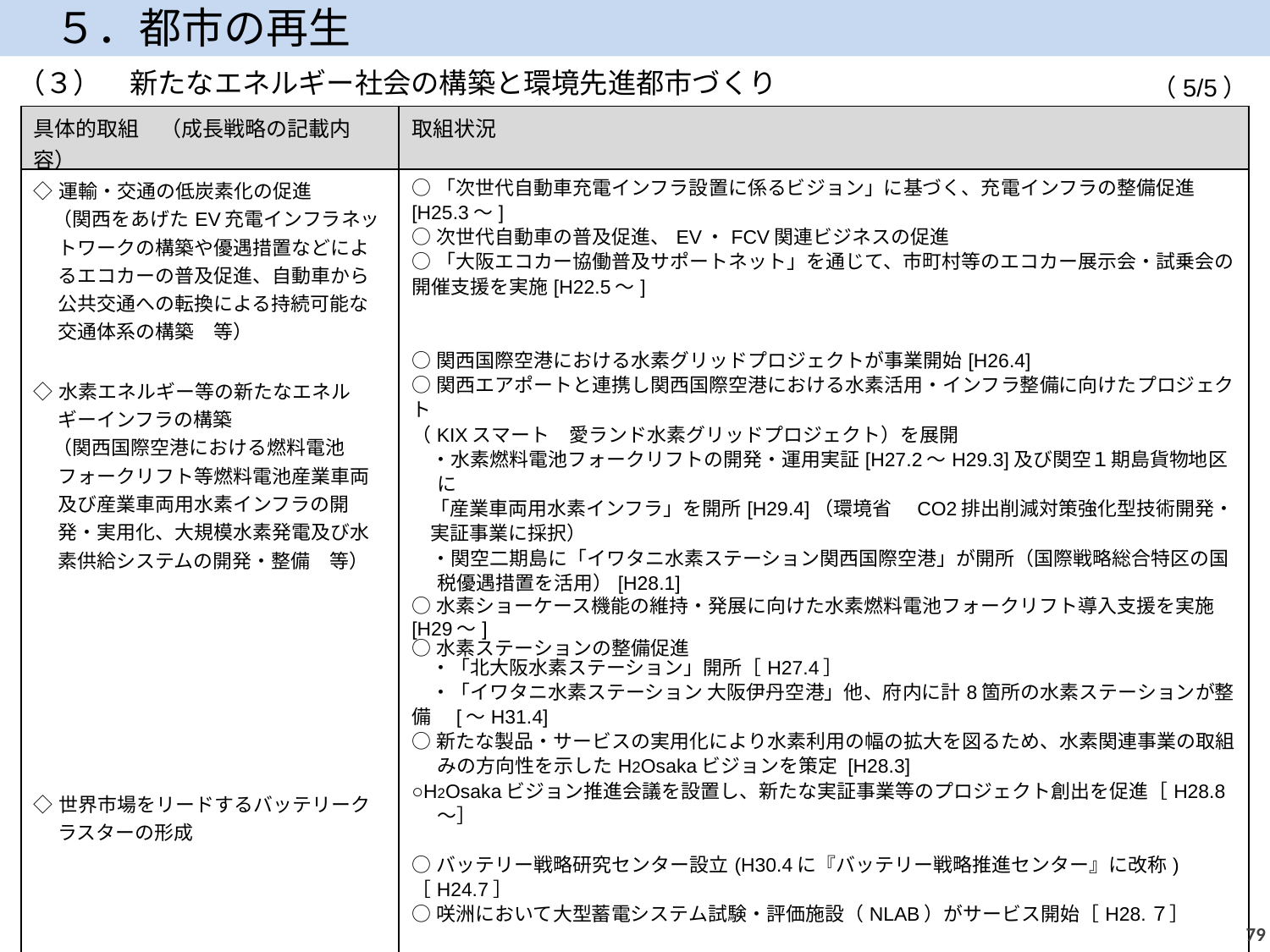

５．都市の再生
（３）　新たなエネルギー社会の構築と環境先進都市づくり
（5/5）
| 具体的取組　（成長戦略の記載内容） | 取組状況 |
| --- | --- |
| ◇運輸・交通の低炭素化の促進 　（関西をあげたEV充電インフラネットワークの構築や優遇措置などによるエコカーの普及促進、自動車から公共交通への転換による持続可能な交通体系の構築　等） 　 ◇水素エネルギー等の新たなエネルギーインフラの構築 　（関西国際空港における燃料電池フォークリフト等燃料電池産業車両及び産業車両用水素インフラの開発・実用化、大規模水素発電及び水素供給システムの開発・整備　等） ◇世界市場をリードするバッテリークラスターの形成 | ○「次世代自動車充電インフラ設置に係るビジョン」に基づく、充電インフラの整備促進[H25.3～] ○次世代自動車の普及促進、EV・FCV関連ビジネスの促進 ○「大阪エコカー協働普及サポートネット」を通じて、市町村等のエコカー展示会・試乗会の開催支援を実施[H22.5～] ○関西国際空港における水素グリッドプロジェクトが事業開始[H26.4] ○関西エアポートと連携し関西国際空港における水素活用・インフラ整備に向けたプロジェクト （KIXスマート　愛ランド水素グリッドプロジェクト）を展開 　・水素燃料電池フォークリフトの開発・運用実証[H27.2～H29.3]及び関空１期島貨物地区に 「産業車両用水素インフラ」を開所[H29.4]（環境省　CO2排出削減対策強化型技術開発・ 実証事業に採択） 　・関空二期島に「イワタニ水素ステーション関西国際空港」が開所（国際戦略総合特区の国税優遇措置を活用）[H28.1] ○水素ショーケース機能の維持・発展に向けた水素燃料電池フォークリフト導入支援を実施[H29～] ○水素ステーションの整備促進 　・「北大阪水素ステーション」開所［H27.4］ 　・「イワタニ水素ステーション 大阪伊丹空港」他、府内に計8箇所の水素ステーションが整備　[～H31.4]　　 ○新たな製品・サービスの実用化により水素利用の幅の拡大を図るため、水素関連事業の取組みの方向性を示したH2Osakaビジョンを策定 [H28.3] ○H2Osakaビジョン推進会議を設置し、新たな実証事業等のプロジェクト創出を促進［H28.8～］ ○バッテリー戦略研究センター設立(H30.4に『バッテリー戦略推進センター』に改称)［H24.7］ ○咲洲において大型蓄電システム試験・評価施設（NLAB）がサービス開始［H28.７］ |
79